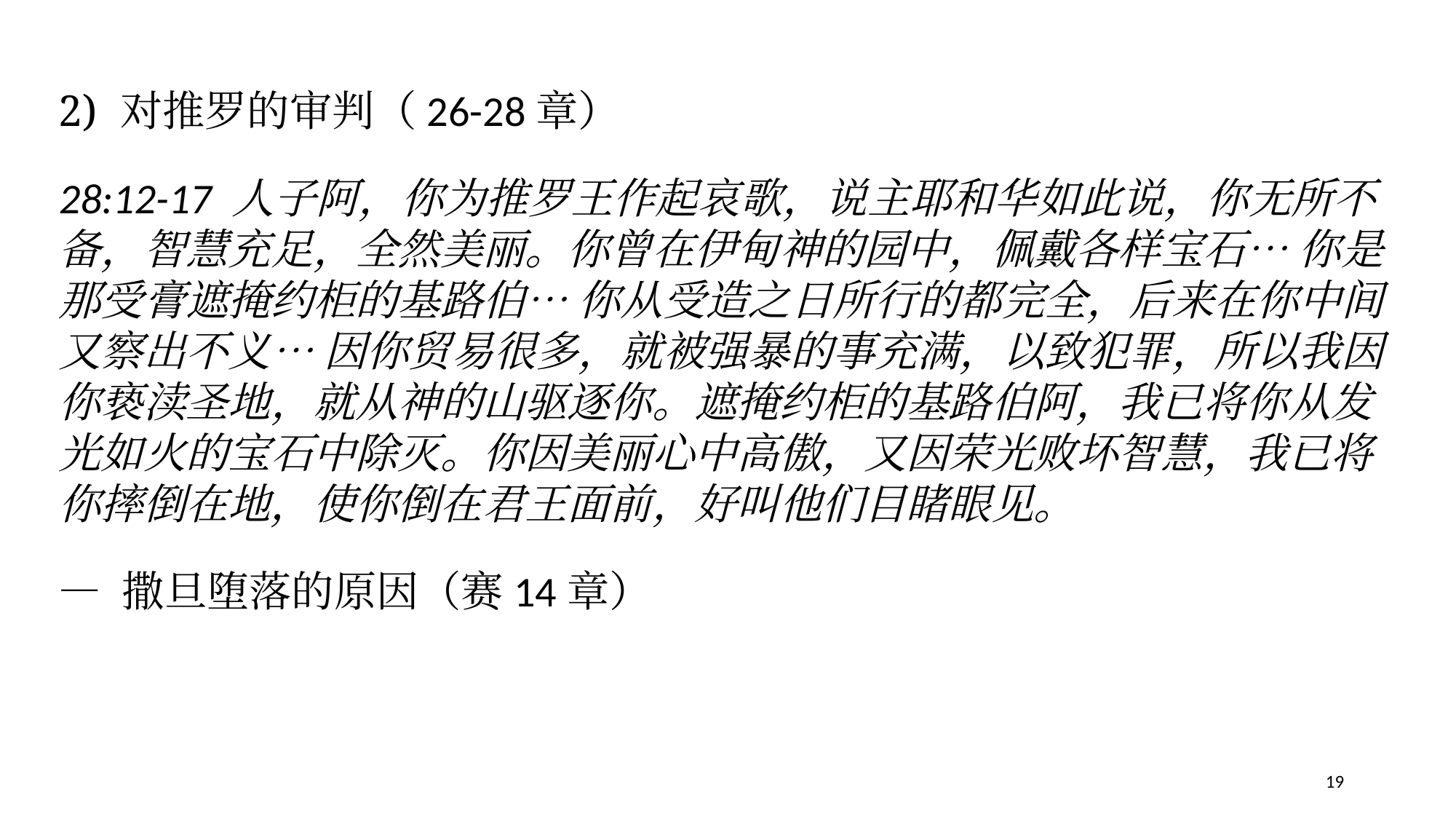

对推罗的审判（26-28章）
28:12-17 人子阿，你为推罗王作起哀歌，说主耶和华如此说，你无所不备，智慧充足，全然美丽。你曾在伊甸神的园中，佩戴各样宝石… 你是那受膏遮掩约柜的基路伯… 你从受造之日所行的都完全，后来在你中间又察出不义… 因你贸易很多，就被强暴的事充满，以致犯罪，所以我因你亵渎圣地，就从神的山驱逐你。遮掩约柜的基路伯阿，我已将你从发光如火的宝石中除灭。你因美丽心中高傲，又因荣光败坏智慧，我已将你摔倒在地，使你倒在君王面前，好叫他们目睹眼见。
— 撒旦堕落的原因（赛14章）

19